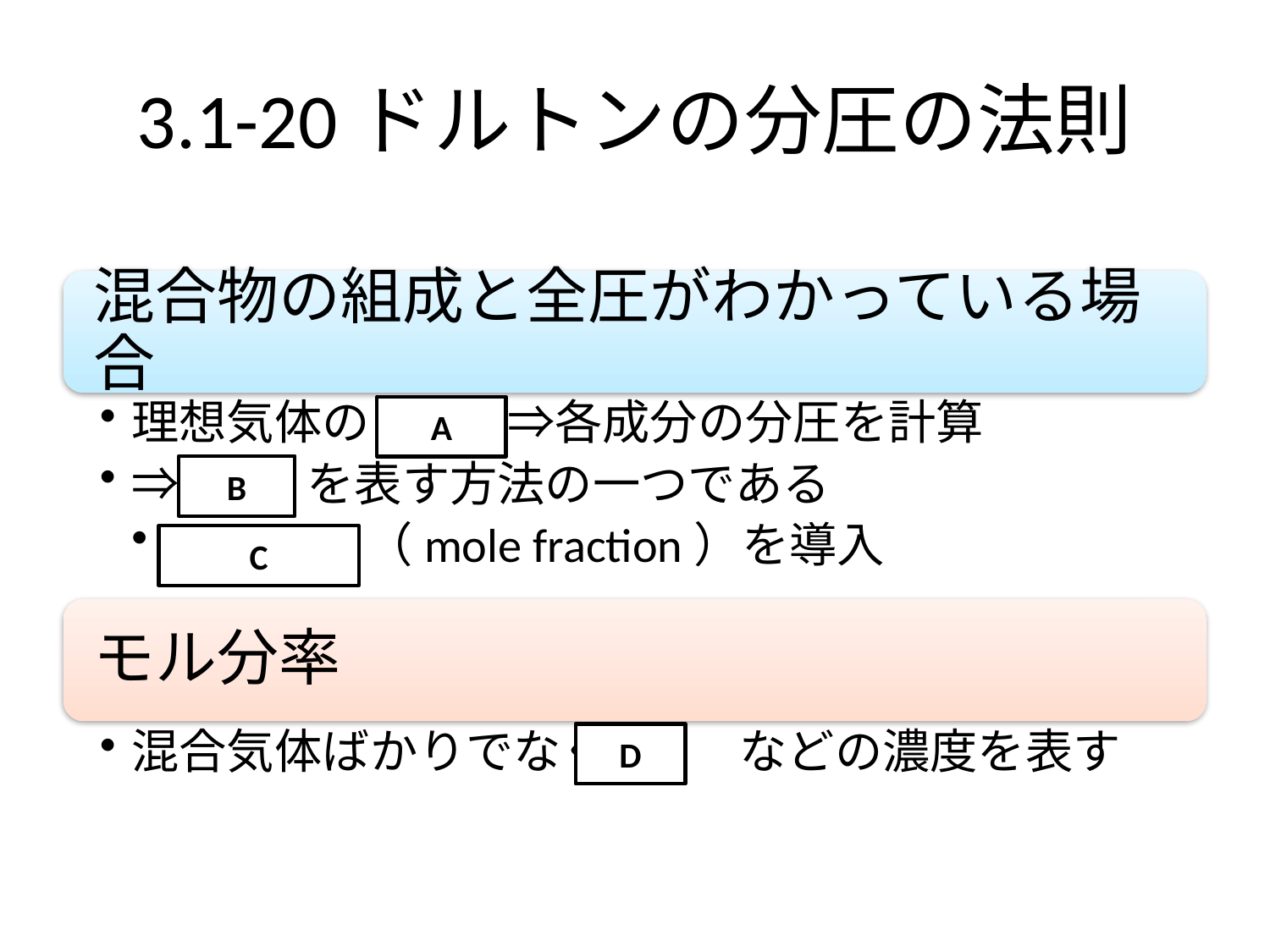

# 3.1-20ドルトンの分圧の法則
混合物の組成と全圧がわかっている場合
理想気体の             ⇒各成分の分圧を計算
⇒           を表す方法の一つである
                  （mole fraction）を導入
モル分率
混合気体ばかりでなく，        などの濃度を表す
A
B
C
D